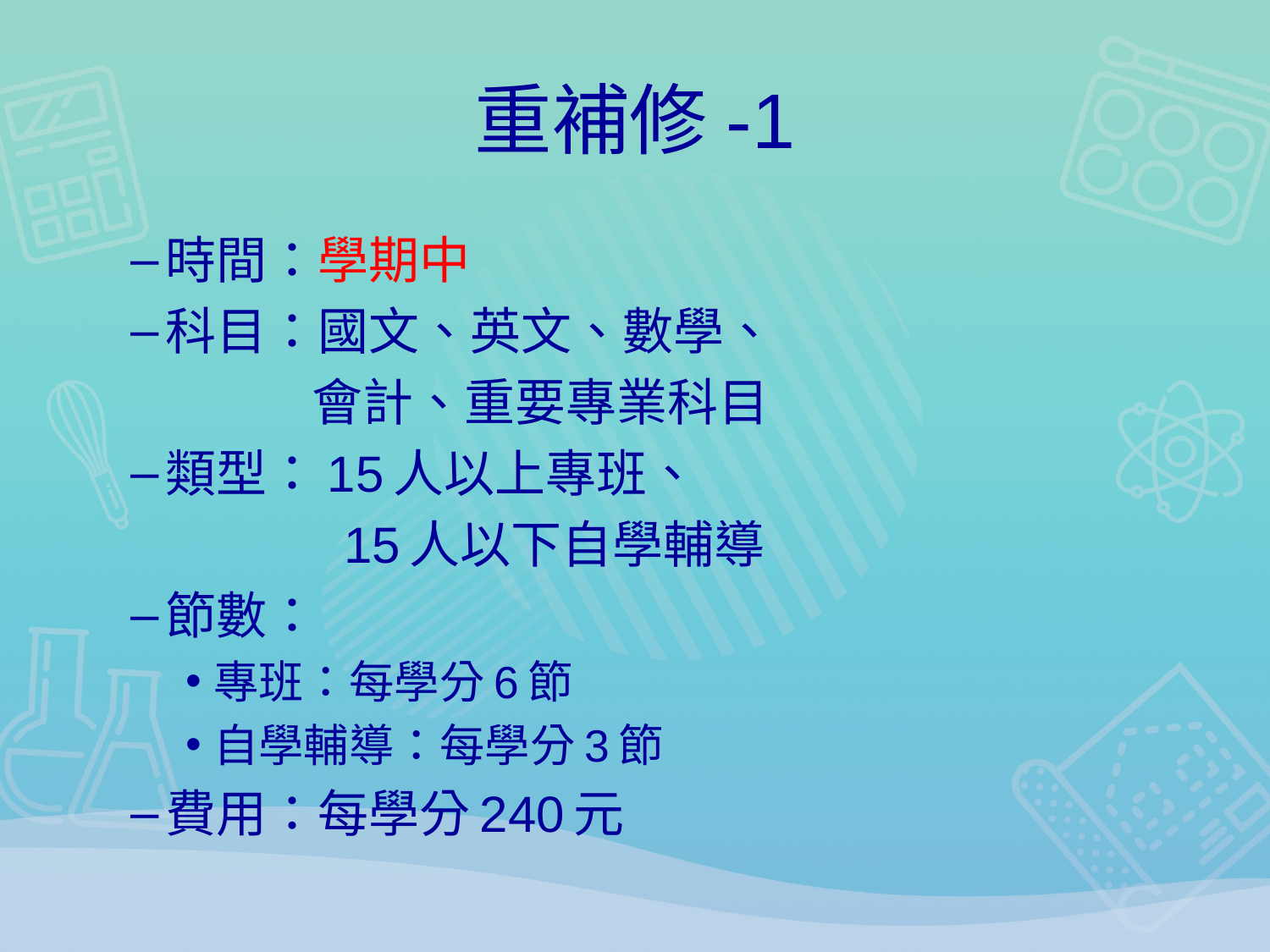

# 重補修-1
時間：學期中
科目：國文、英文、數學、
               會計、重要專業科目
類型：15人以上專班、
               15人以下自學輔導
節數：
專班：每學分6節
自學輔導：每學分3節
費用：每學分240元